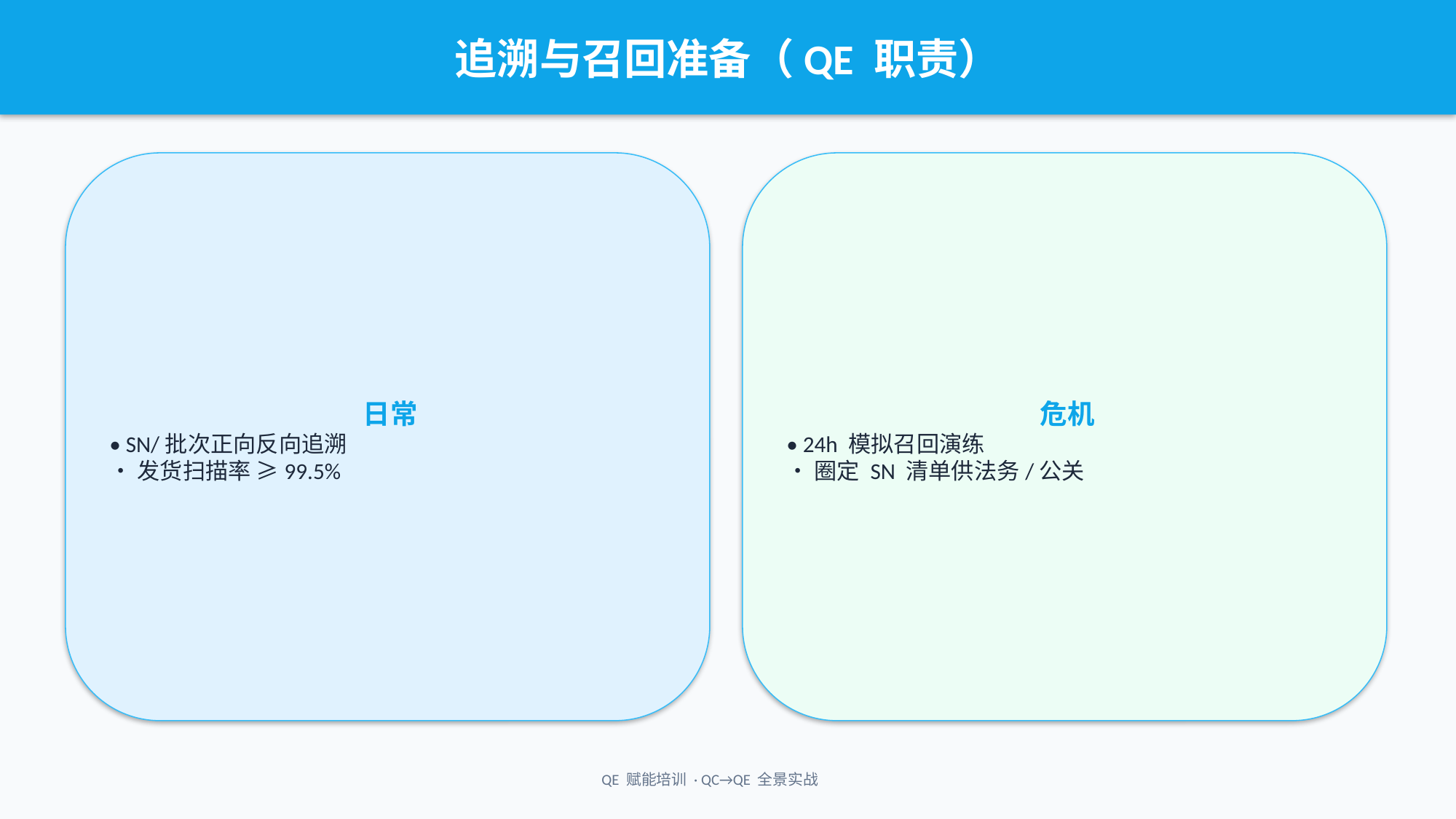

追溯与召回准备（QE 职责）
日常
• SN/批次正向反向追溯
• 发货扫描率 ≥99.5%
危机
• 24h 模拟召回演练
• 圈定 SN 清单供法务/公关
QE 赋能培训 · QC→QE 全景实战